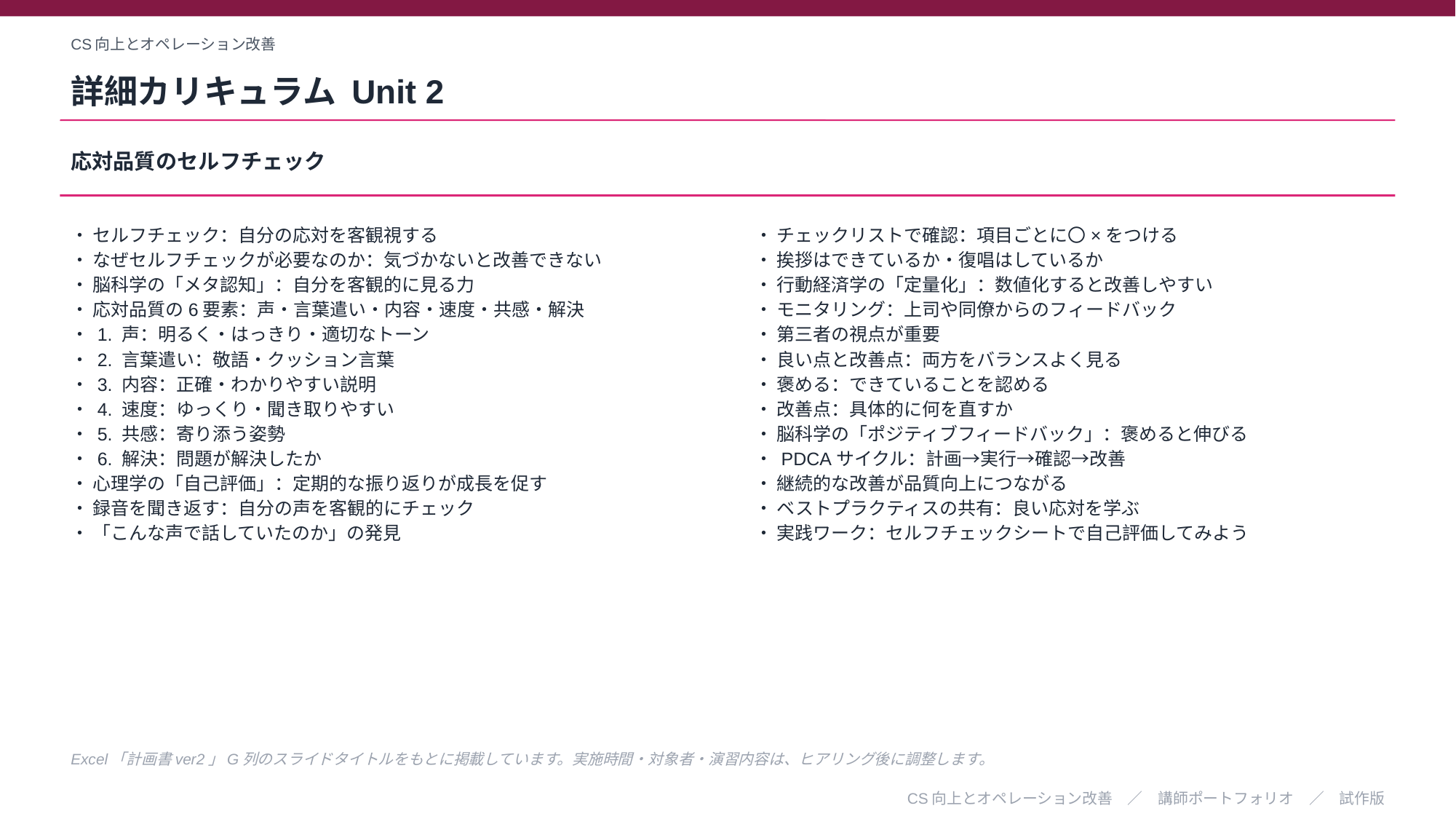

CS向上とオペレーション改善
詳細カリキュラム Unit 2

応対品質のセルフチェック

・ セルフチェック：自分の応対を客観視する
・ なぜセルフチェックが必要なのか：気づかないと改善できない
・ 脳科学の「メタ認知」：自分を客観的に見る力
・ 応対品質の6要素：声・言葉遣い・内容・速度・共感・解決
・ 1. 声：明るく・はっきり・適切なトーン
・ 2. 言葉遣い：敬語・クッション言葉
・ 3. 内容：正確・わかりやすい説明
・ 4. 速度：ゆっくり・聞き取りやすい
・ 5. 共感：寄り添う姿勢
・ 6. 解決：問題が解決したか
・ 心理学の「自己評価」：定期的な振り返りが成長を促す
・ 録音を聞き返す：自分の声を客観的にチェック
・ 「こんな声で話していたのか」の発見
・ チェックリストで確認：項目ごとに〇×をつける
・ 挨拶はできているか・復唱はしているか
・ 行動経済学の「定量化」：数値化すると改善しやすい
・ モニタリング：上司や同僚からのフィードバック
・ 第三者の視点が重要
・ 良い点と改善点：両方をバランスよく見る
・ 褒める：できていることを認める
・ 改善点：具体的に何を直すか
・ 脳科学の「ポジティブフィードバック」：褒めると伸びる
・ PDCAサイクル：計画→実行→確認→改善
・ 継続的な改善が品質向上につながる
・ ベストプラクティスの共有：良い応対を学ぶ
・ 実践ワーク：セルフチェックシートで自己評価してみよう
Excel「計画書ver2」G列のスライドタイトルをもとに掲載しています。実施時間・対象者・演習内容は、ヒアリング後に調整します。
CS向上とオペレーション改善　／　講師ポートフォリオ　／　試作版